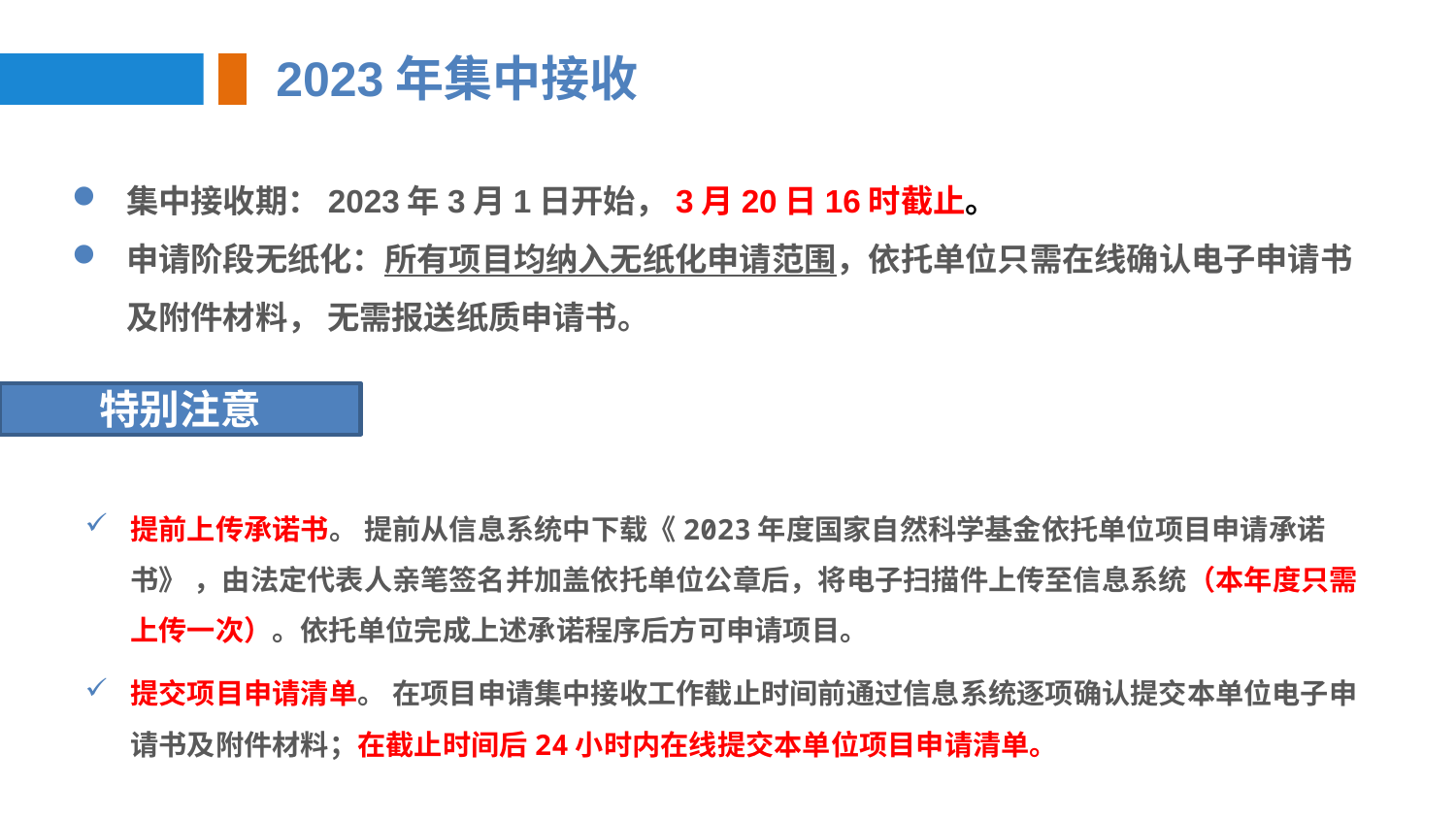

2023年集中接收

集中接收期：2023年3月1日开始，3月20日16时截止。
申请阶段无纸化：所有项目均纳入无纸化申请范围，依托单位只需在线确认电子申请书及附件材料， 无需报送纸质申请书。
特别注意
提前上传承诺书。 提前从信息系统中下载《2023年度国家自然科学基金依托单位项目申请承诺书》 ，由法定代表人亲笔签名并加盖依托单位公章后，将电子扫描件上传至信息系统（本年度只需上传一次）。依托单位完成上述承诺程序后方可申请项目。
提交项目申请清单。 在项目申请集中接收工作截止时间前通过信息系统逐项确认提交本单位电子申请书及附件材料；在截止时间后24小时内在线提交本单位项目申请清单。